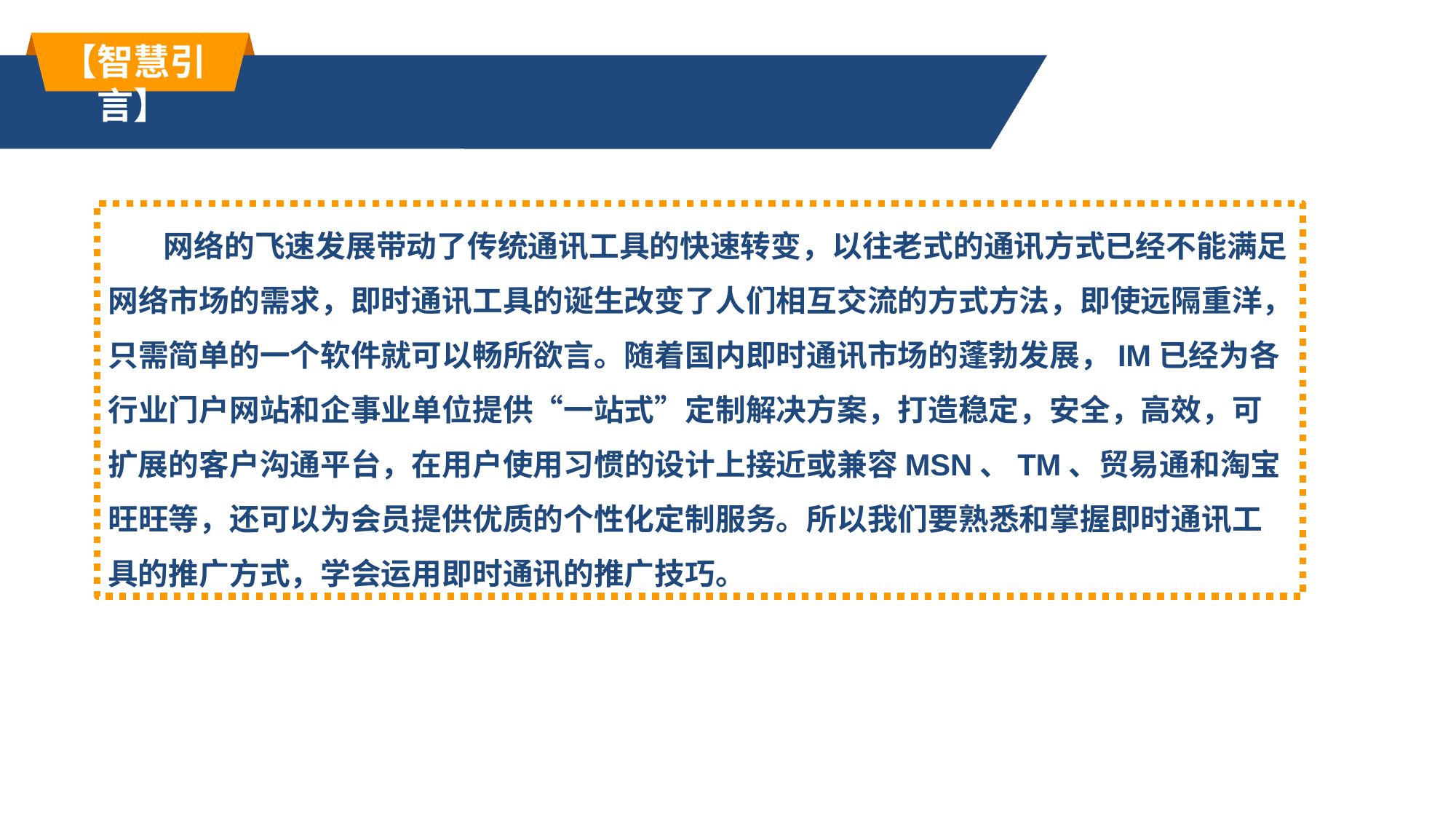

【智慧引言】

       网络的飞速发展带动了传统通讯工具的快速转变，以往老式的通讯方式已经不能满足网络市场的需求，即时通讯工具的诞生改变了人们相互交流的方式方法，即使远隔重洋，只需简单的一个软件就可以畅所欲言。随着国内即时通讯市场的蓬勃发展，IM已经为各行业门户网站和企事业单位提供“一站式”定制解决方案，打造稳定，安全，高效，可扩展的客户沟通平台，在用户使用习惯的设计上接近或兼容MSN、TM、贸易通和淘宝旺旺等，还可以为会员提供优质的个性化定制服务。所以我们要熟悉和掌握即时通讯工具的推广方式，学会运用即时通讯的推广技巧。